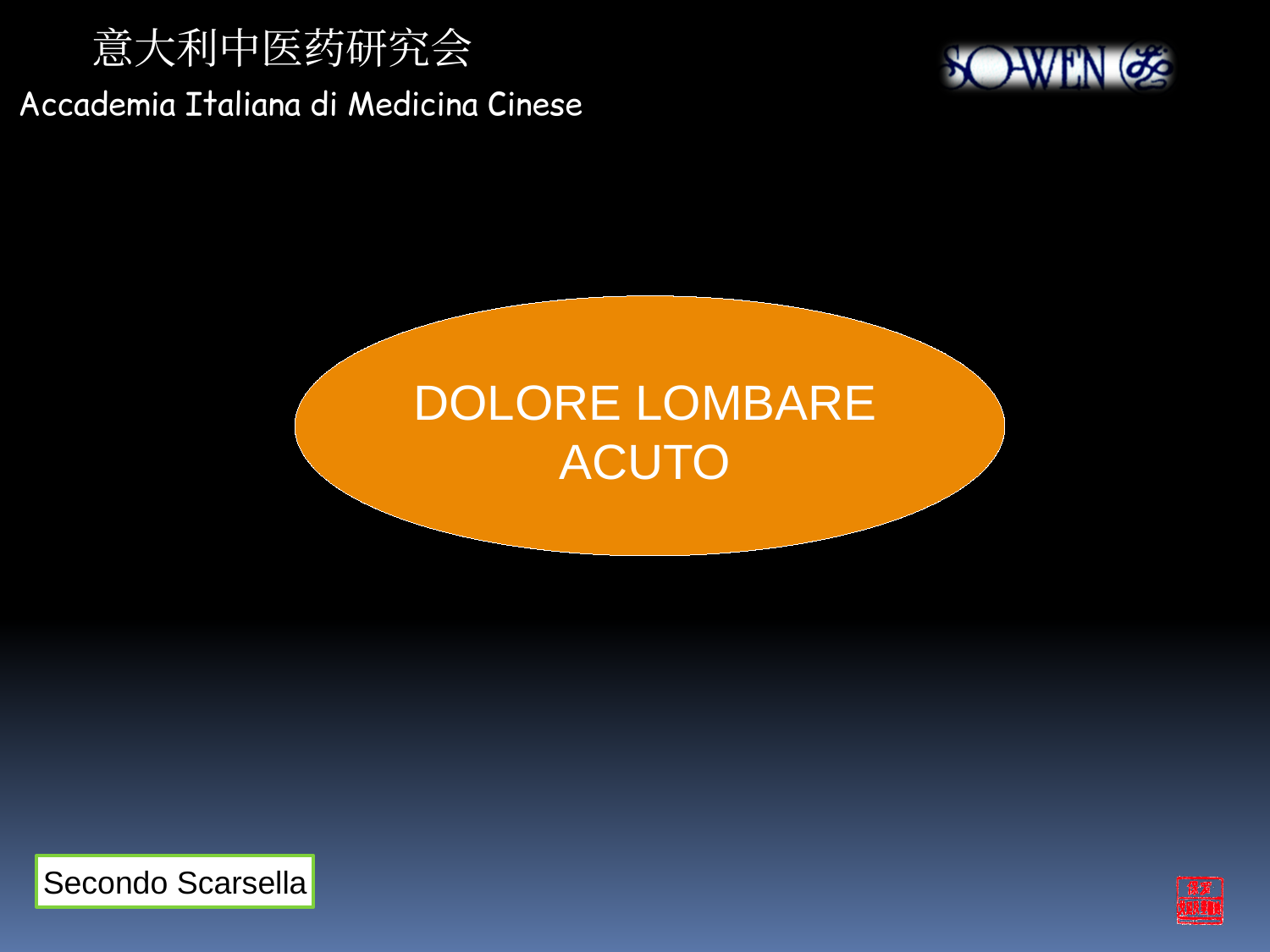

意大利中医药研究会
Accademia Italiana di Medicina Cinese

DOLORE LOMBARE ACUTO
Secondo Scarsella